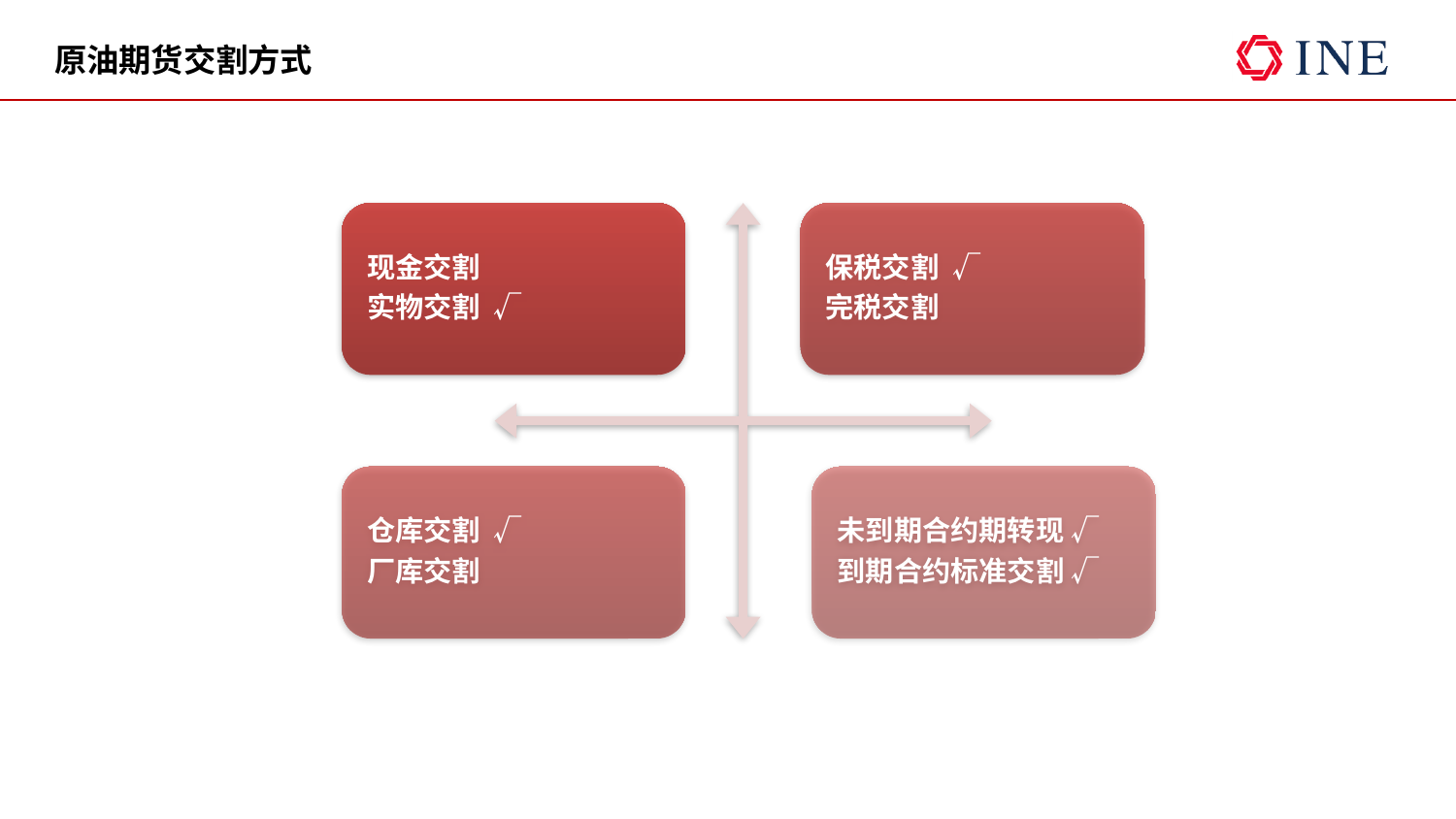

# 原油期货交割方式
现金交割
实物交割  √
保税交割  √
完税交割
仓库交割  √
厂库交割
未到期合约期转现 √
到期合约标准交割 √